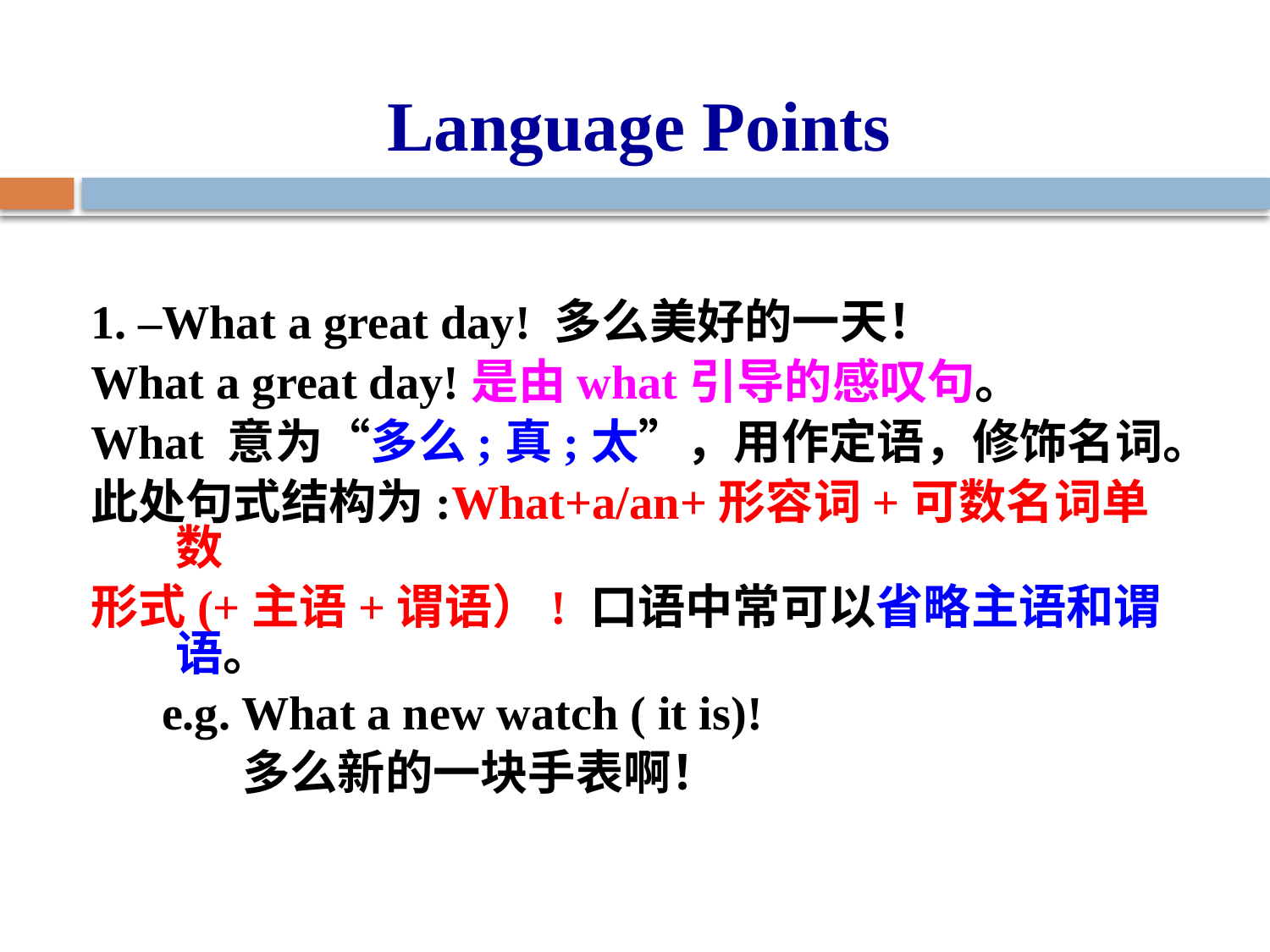

Language Points
1. –What a great day! 多么美好的一天！
What a great day!是由what引导的感叹句。
What 意为“多么;真;太”，用作定语，修饰名词。
此处句式结构为:What+a/an+形容词+可数名词单数
形式(+主语+谓语）! 口语中常可以省略主语和谓语。
      e.g. What a new watch ( it is)!
             多么新的一块手表啊！